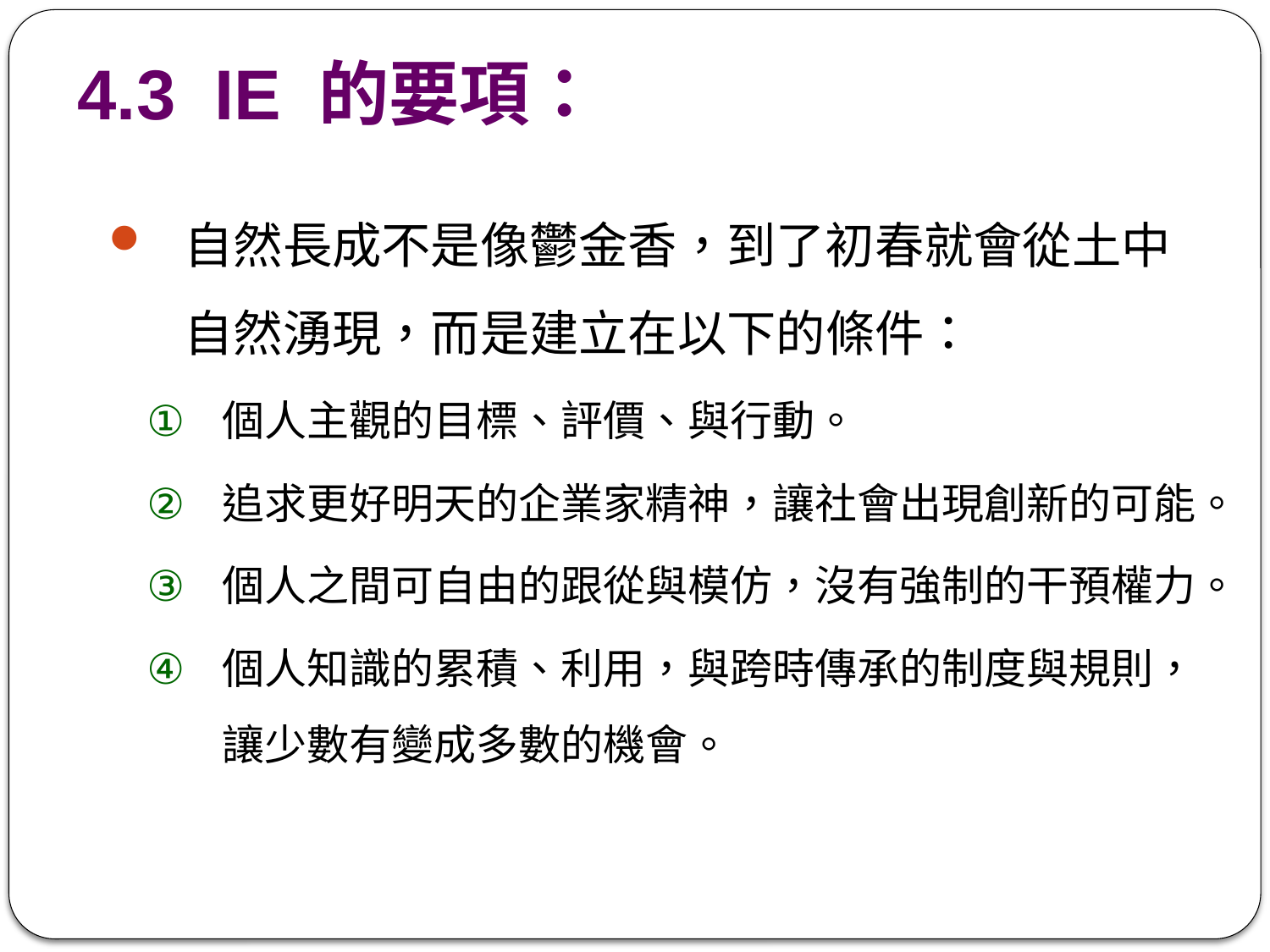

# 4.3  IE 的要項：
自然長成不是像鬱金香，到了初春就會從土中自然湧現，而是建立在以下的條件：
個人主觀的目標、評價、與行動。
追求更好明天的企業家精神，讓社會出現創新的可能。
個人之間可自由的跟從與模仿，沒有強制的干預權力。
個人知識的累積、利用，與跨時傳承的制度與規則，讓少數有變成多數的機會。
36